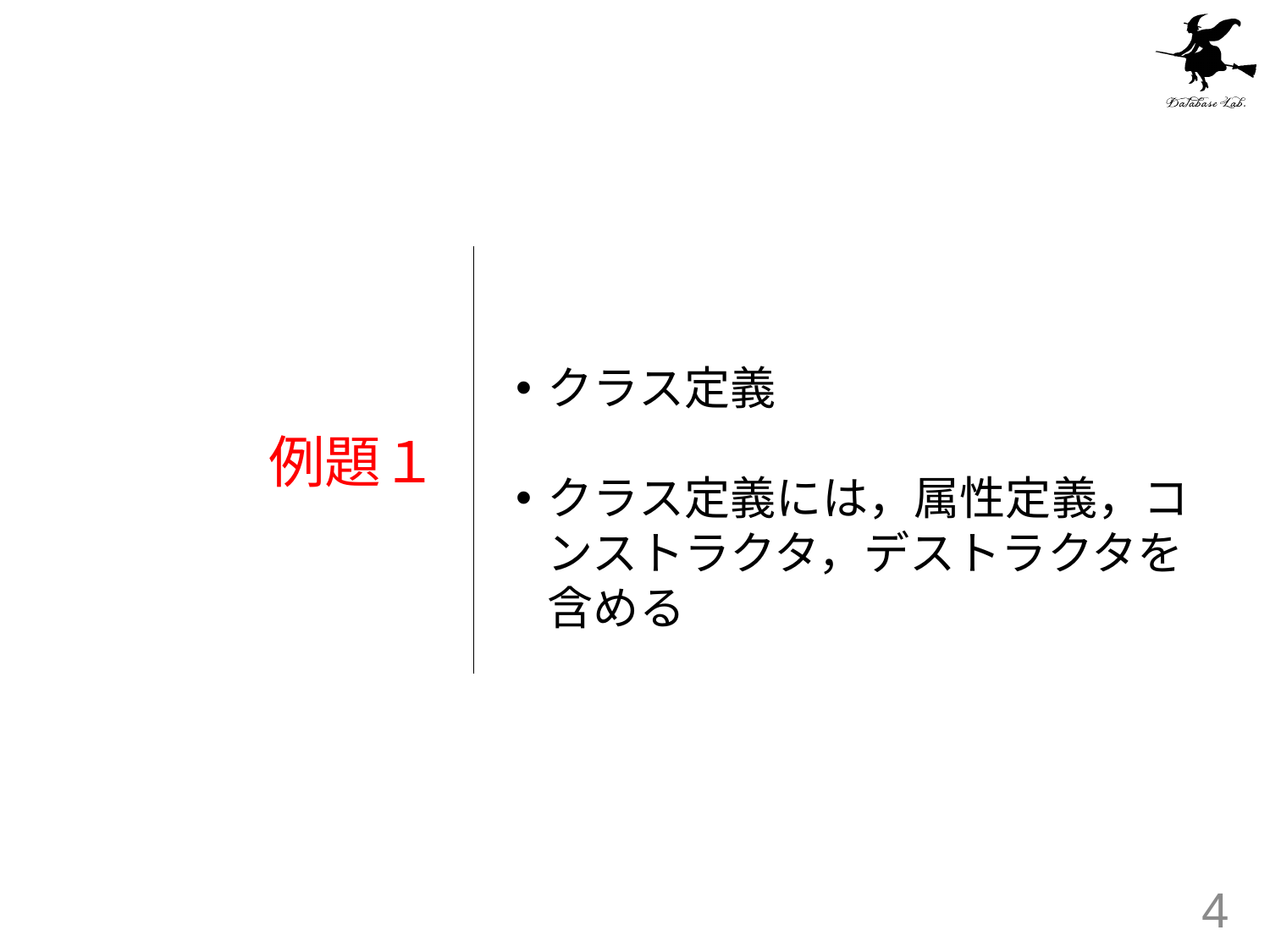

クラス定義

クラス定義には，属性定義，コンストラクタ，デストラクタを含める
# 例題１
4